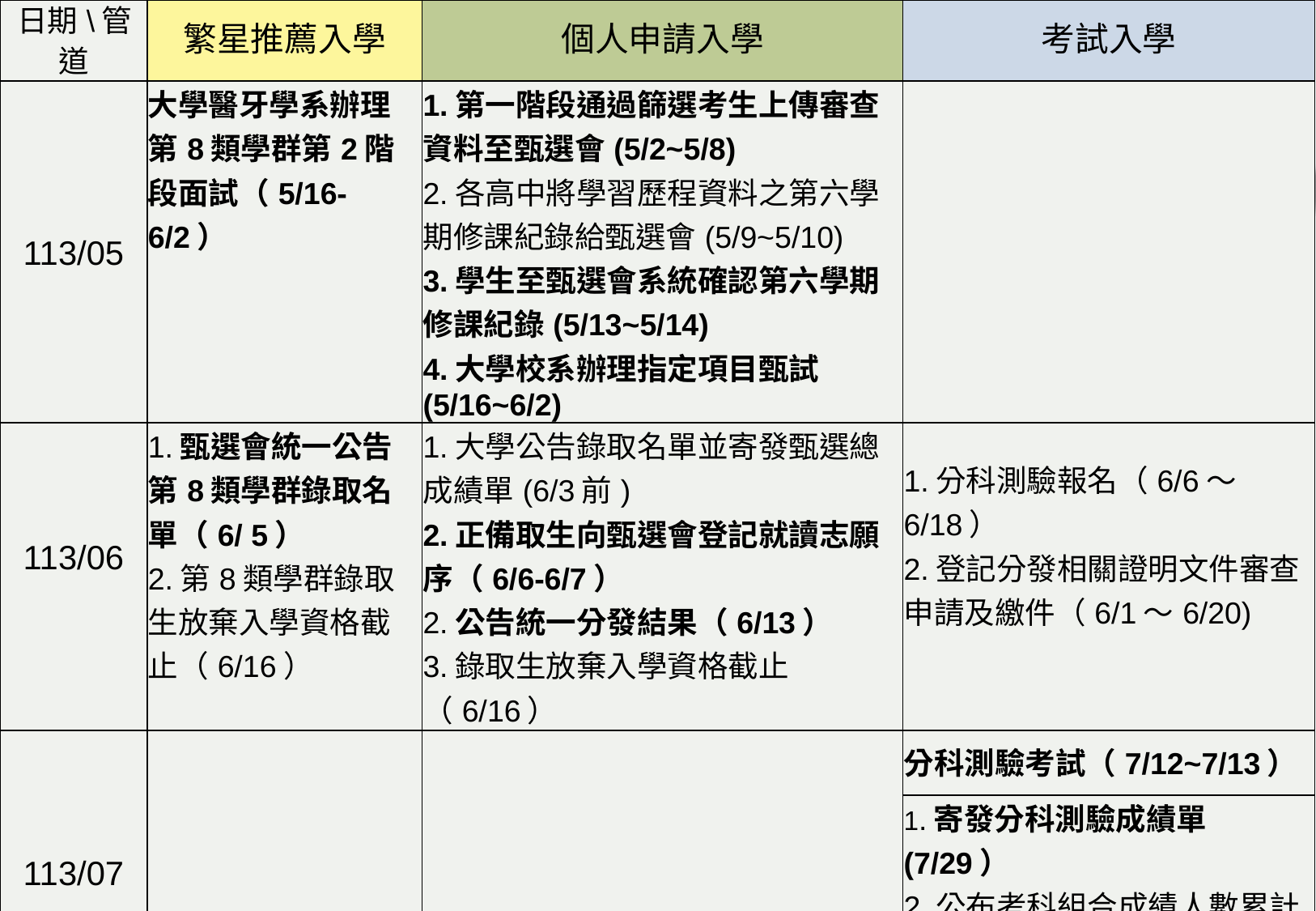

| 日期\管道 | 繁星推薦入學 | 個人申請入學 | 考試入學 |
| --- | --- | --- | --- |
| 113/05 | 大學醫牙學系辦理第8類學群第2階段面試（5/16-6/2） | 1.第一階段通過篩選考生上傳審查資料至甄選會(5/2~5/8) 2.各高中將學習歷程資料之第六學期修課紀錄給甄選會(5/9~5/10) 3.學生至甄選會系統確認第六學期修課紀錄(5/13~5/14) 4.大學校系辦理指定項目甄試(5/16~6/2) |  |
| 113/06 | 1.甄選會統一公告第8類學群錄取名單（6/ 5） 2.第8類學群錄取生放棄入學資格截止（6/16） | 1.大學公告錄取名單並寄發甄選總成績單(6/3前) 2.正備取生向甄選會登記就讀志願序（6/6-6/7） 2.公告統一分發結果（6/13） 3.錄取生放棄入學資格截止（6/16） | 1.分科測驗報名（6/6～6/18） 2.登記分發相關證明文件審查申請及繳件（6/1～6/20) |
| 113/07 |  |  | 分科測驗考試（7/12~7/13） |
|  |  |  | 1.寄發分科測驗成績單 (7/29） 2.公布考科組合成績人數累計表及最低登記標準 (7/29） 3.繳交登記費(7/29~8/4) |
| 113/08 |  |  | 1.網路登記分發志願(8/1~8/4) 2.分發入學錄取公告（ 8/15） |
61